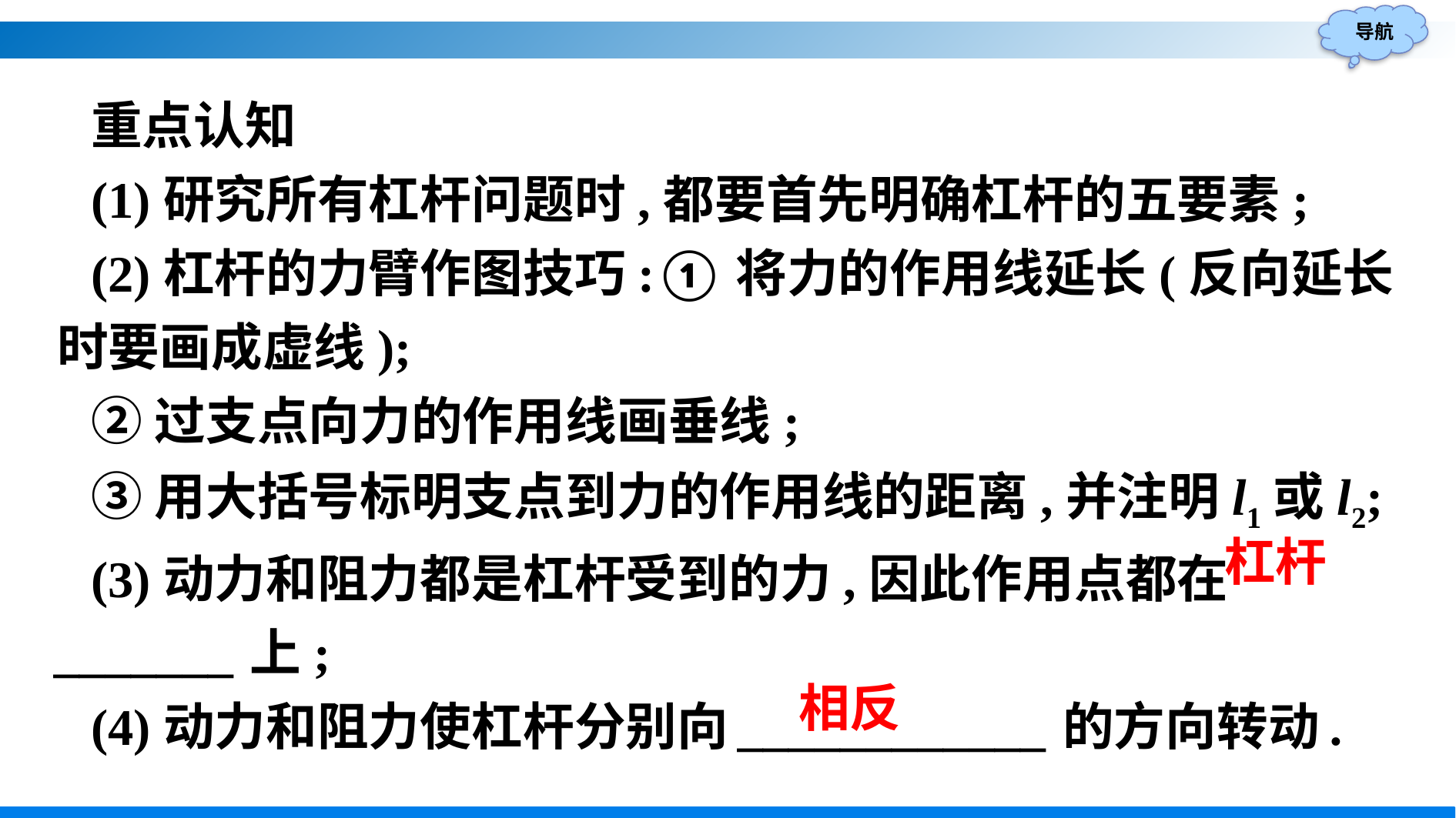

重点认知
(1)研究所有杠杆问题时,都要首先明确杠杆的五要素;
(2)杠杆的力臂作图技巧:①将力的作用线延长(反向延长时要画成虚线);
②过支点向力的作用线画垂线;
③用大括号标明支点到力的作用线的距离,并注明l1或l2;
(3)动力和阻力都是杠杆受到的力,因此作用点都在_______上;
(4)动力和阻力使杠杆分别向____________的方向转动.
杠杆
相反